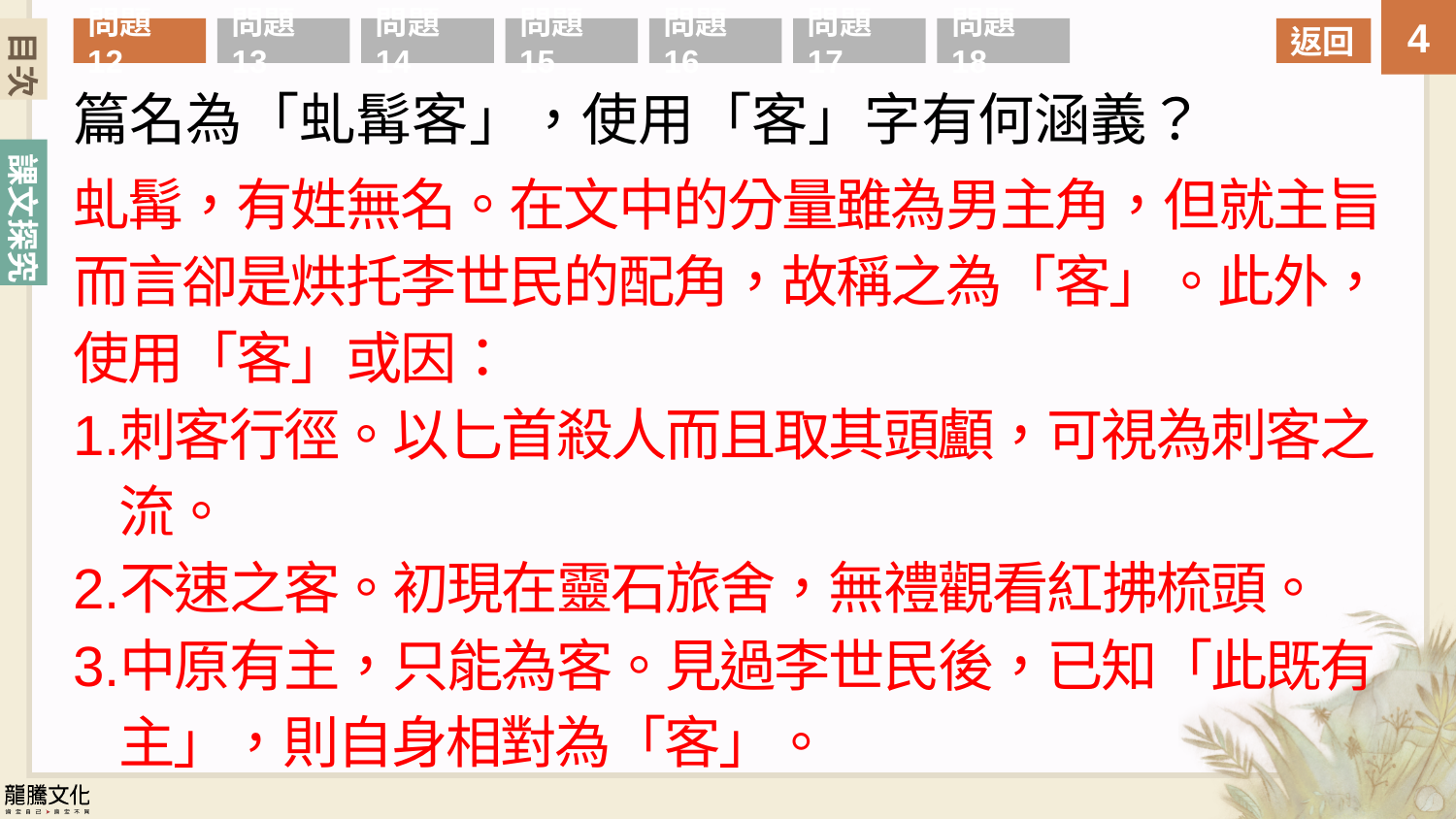

目次
問題12
問題13
問題14
問題15
問題16
問題17
問題18
返回
篇名為「虬髯客」，使用「客」字有何涵義？
虬髯，有姓無名。在文中的分量雖為男主角，但就主旨而言卻是烘托李世民的配角，故稱之為「客」。此外，使用「客」或因：
刺客行徑。以匕首殺人而且取其頭顱，可視為刺客之流。
不速之客。初現在靈石旅舍，無禮觀看紅拂梳頭。
中原有主，只能為客。見過李世民後，已知「此既有主」，則自身相對為「客」。